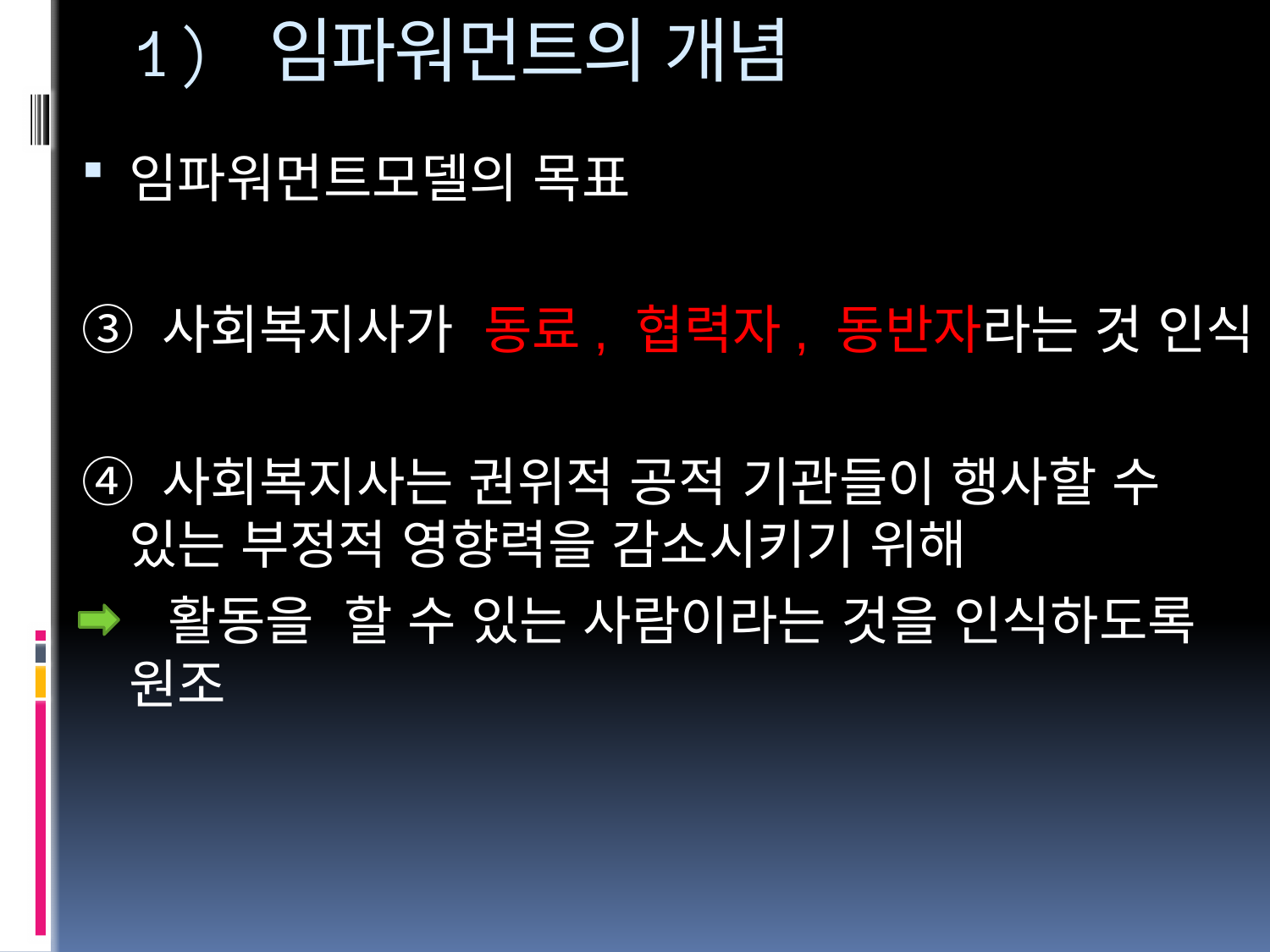

# 1) 임파워먼트의 개념
임파워먼트모델의 목표

③ 사회복지사가  동료, 협력자, 동반자라는 것 인식

④ 사회복지사는 권위적 공적 기관들이 행사할 수 있는 부정적 영향력을 감소시키기 위해
     활동을  할 수 있는 사람이라는 것을 인식하도록 원조